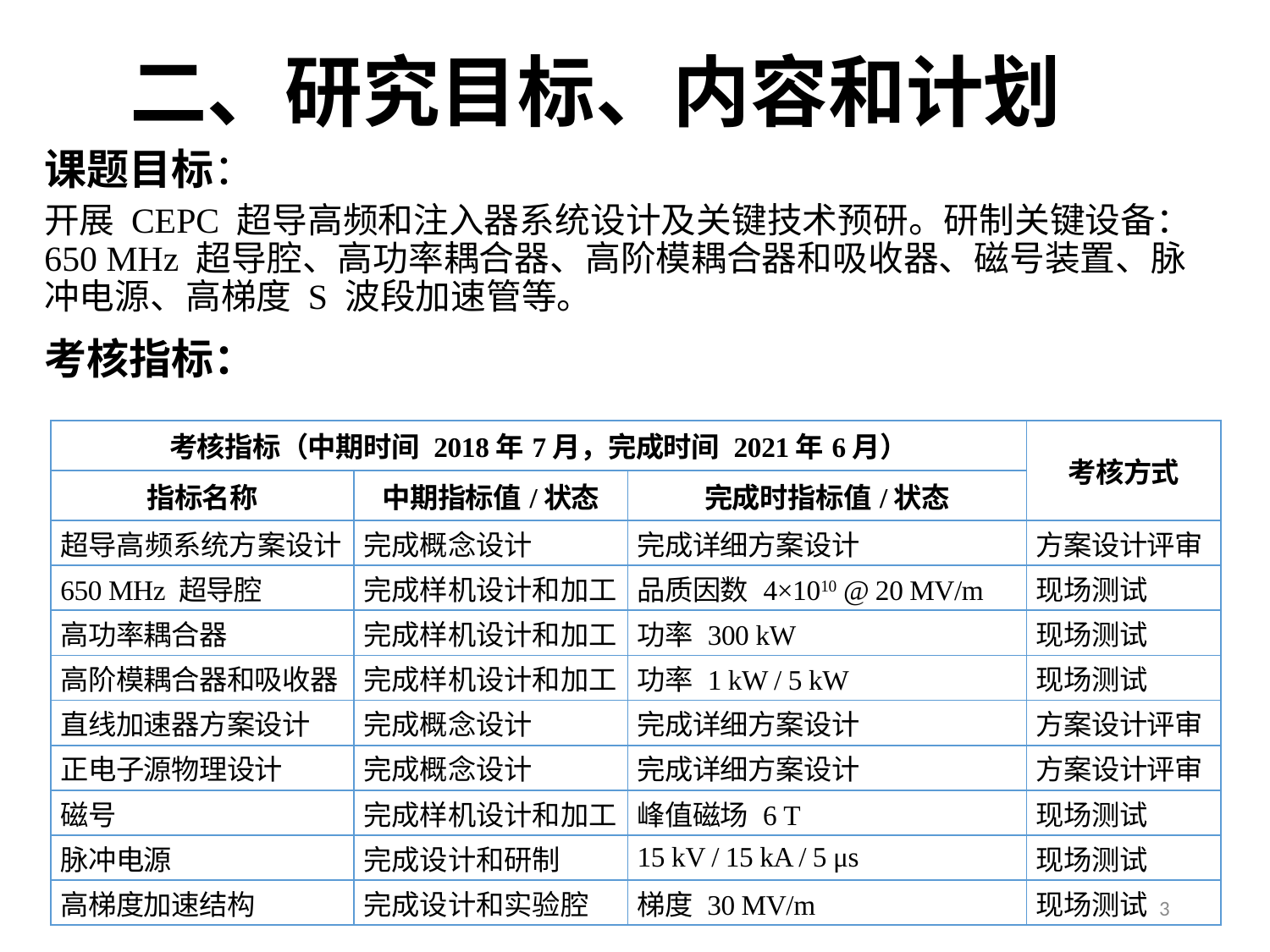

# 二、研究目标、内容和计划
课题目标：
开展 CEPC 超导高频和注入器系统设计及关键技术预研。研制关键设备：650 MHz 超导腔、高功率耦合器、高阶模耦合器和吸收器、磁号装置、脉冲电源、高梯度 S 波段加速管等。
考核指标：

| 考核指标（中期时间 2018年7月，完成时间 2021年6月） |  |  | 考核方式 |
| --- | --- | --- | --- |
| 指标名称 | 中期指标值/状态 | 完成时指标值/状态 |  |
| 超导高频系统方案设计 | 完成概念设计 | 完成详细方案设计 | 方案设计评审 |
| 650 MHz 超导腔 | 完成样机设计和加工 | 品质因数 4×1010 @ 20 MV/m | 现场测试 |
| 高功率耦合器 | 完成样机设计和加工 | 功率 300 kW | 现场测试 |
| 高阶模耦合器和吸收器 | 完成样机设计和加工 | 功率 1 kW / 5 kW | 现场测试 |
| 直线加速器方案设计 | 完成概念设计 | 完成详细方案设计 | 方案设计评审 |
| 正电子源物理设计 | 完成概念设计 | 完成详细方案设计 | 方案设计评审 |
| 磁号 | 完成样机设计和加工 | 峰值磁场 6 T | 现场测试 |
| 脉冲电源 | 完成设计和研制 | 15 kV / 15 kA / 5 μs | 现场测试 |
| 高梯度加速结构 | 完成设计和实验腔 | 梯度 30 MV/m | 现场测试 |
3